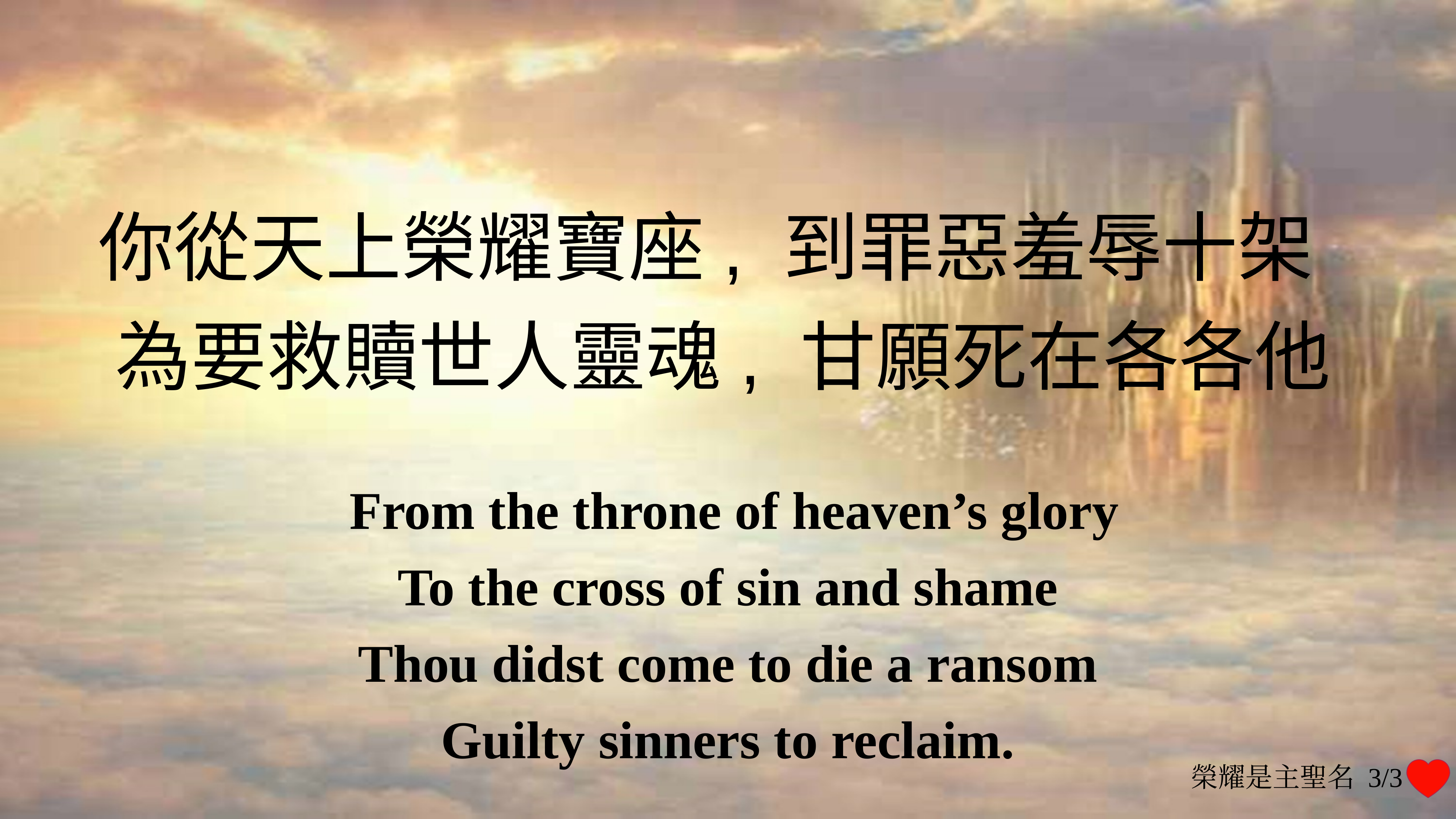

你從天上榮耀寶座, 到罪惡羞辱十架
為要救贖世人靈魂, 甘願死在各各他
 From the throne of heaven’s glory
To the cross of sin and shame
Thou didst come to die a ransom
Guilty sinners to reclaim.
榮耀是主聖名 3/3